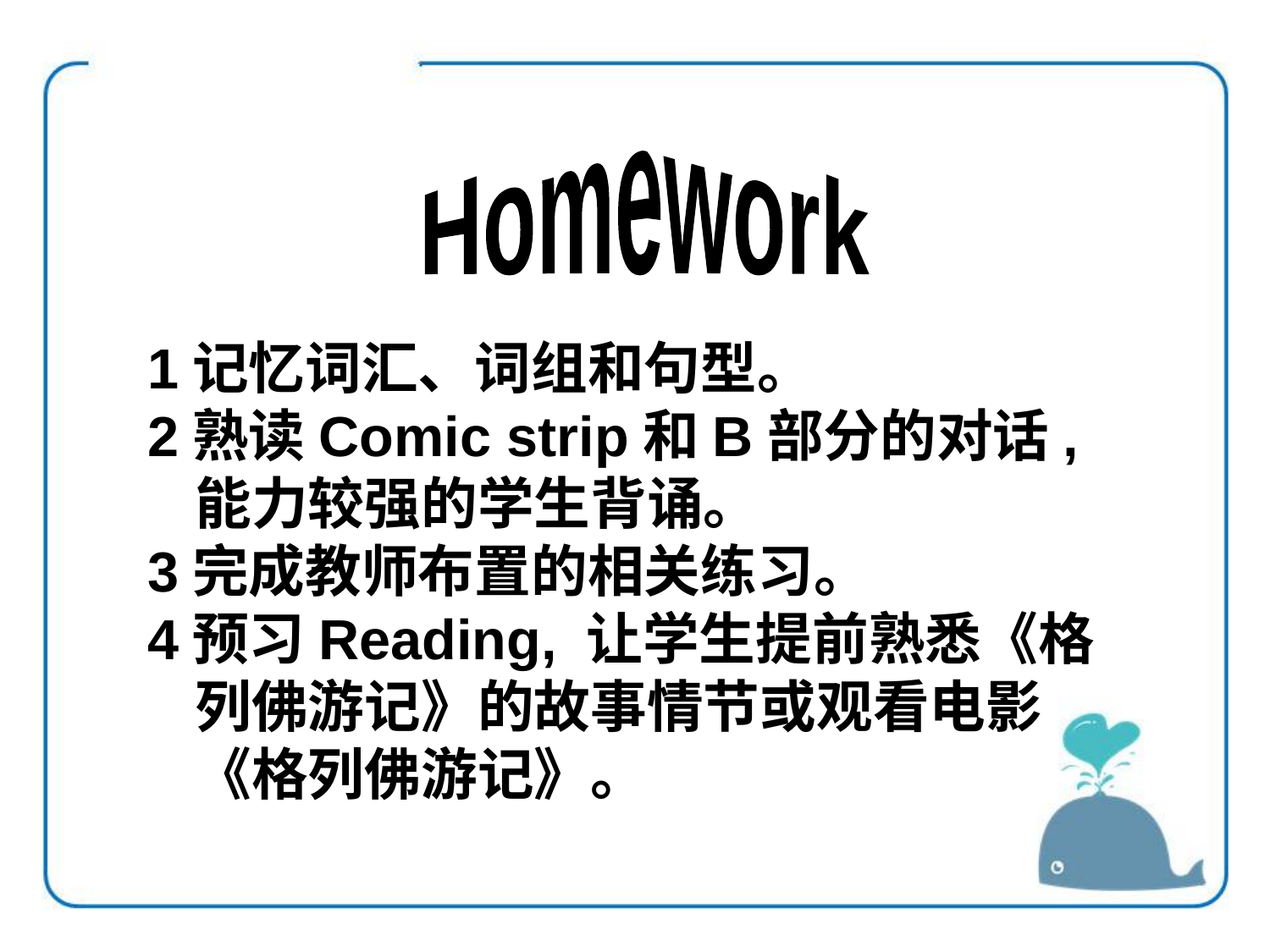

Homework
1记忆词汇、词组和句型。
2熟读Comic strip和B部分的对话, 能力较强的学生背诵。
3完成教师布置的相关练习。
4预习Reading, 让学生提前熟悉《格列佛游记》的故事情节或观看电影《格列佛游记》。